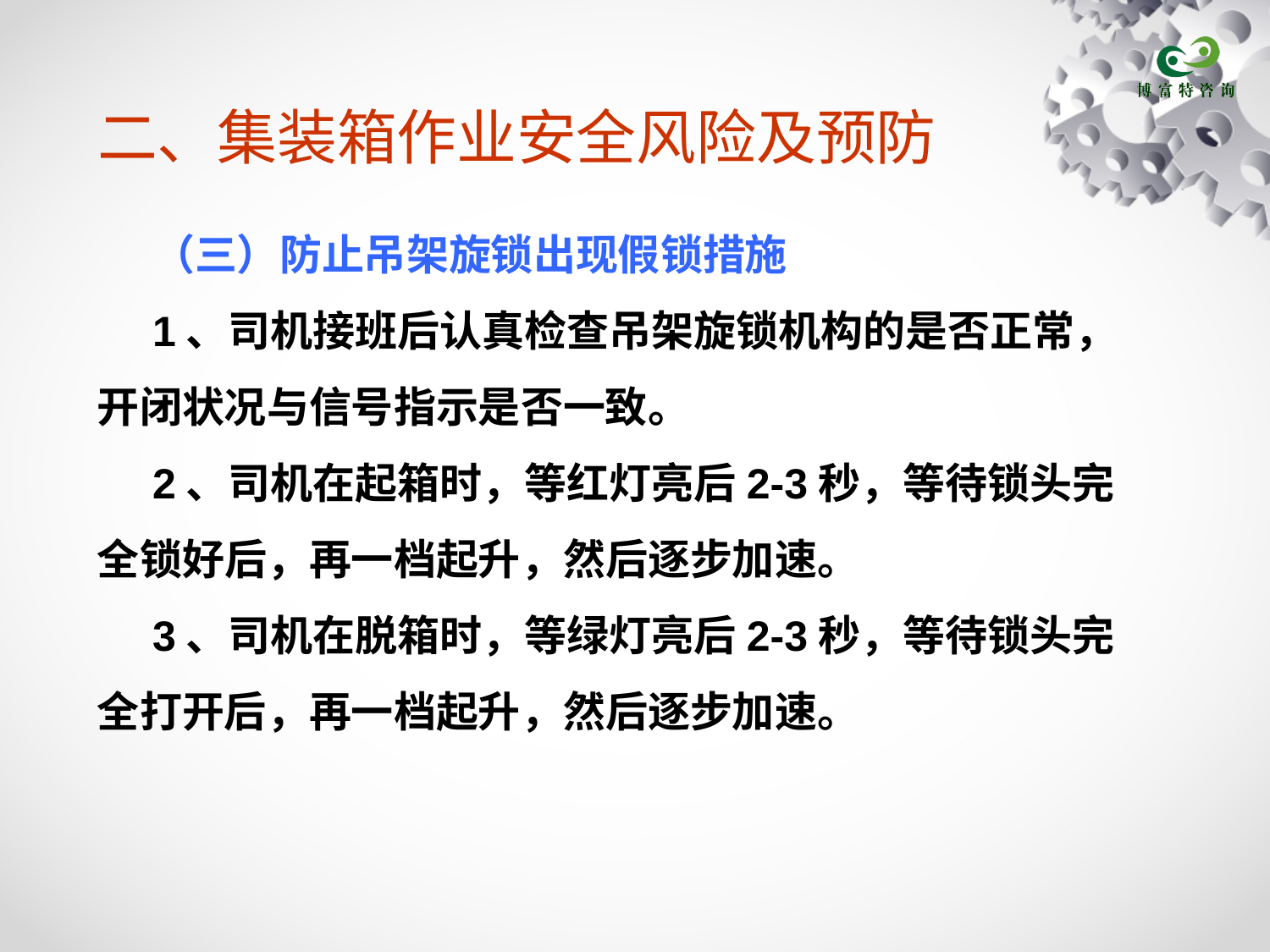

# 二、集装箱作业安全风险及预防
（三）防止吊架旋锁出现假锁措施
1、司机接班后认真检查吊架旋锁机构的是否正常，开闭状况与信号指示是否一致。
2、司机在起箱时，等红灯亮后2-3秒，等待锁头完全锁好后，再一档起升，然后逐步加速。
3、司机在脱箱时，等绿灯亮后2-3秒，等待锁头完全打开后，再一档起升，然后逐步加速。